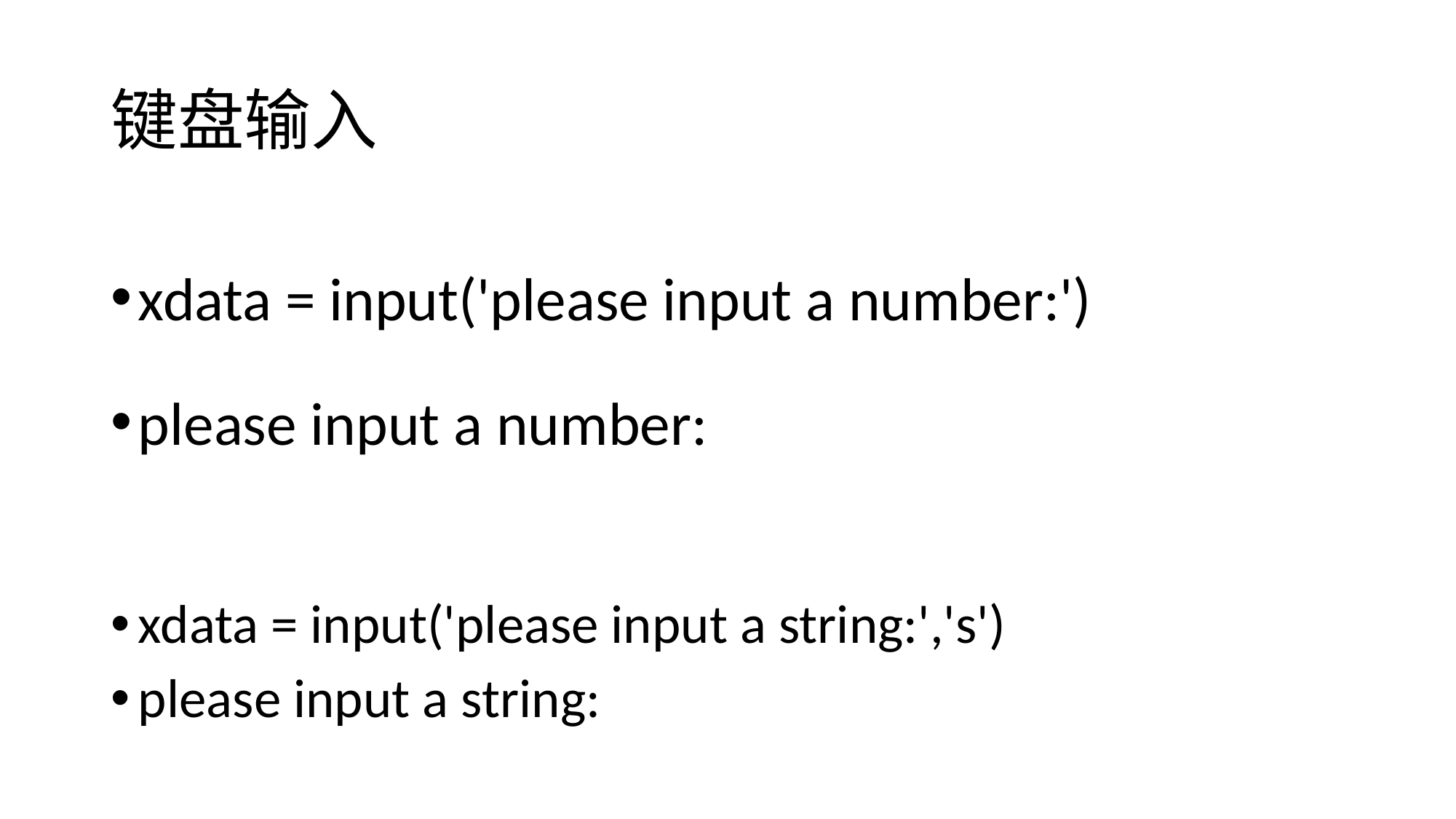

# 键盘输入
xdata = input('please input a number:')
please input a number:

xdata = input('please input a string:','s')
please input a string: